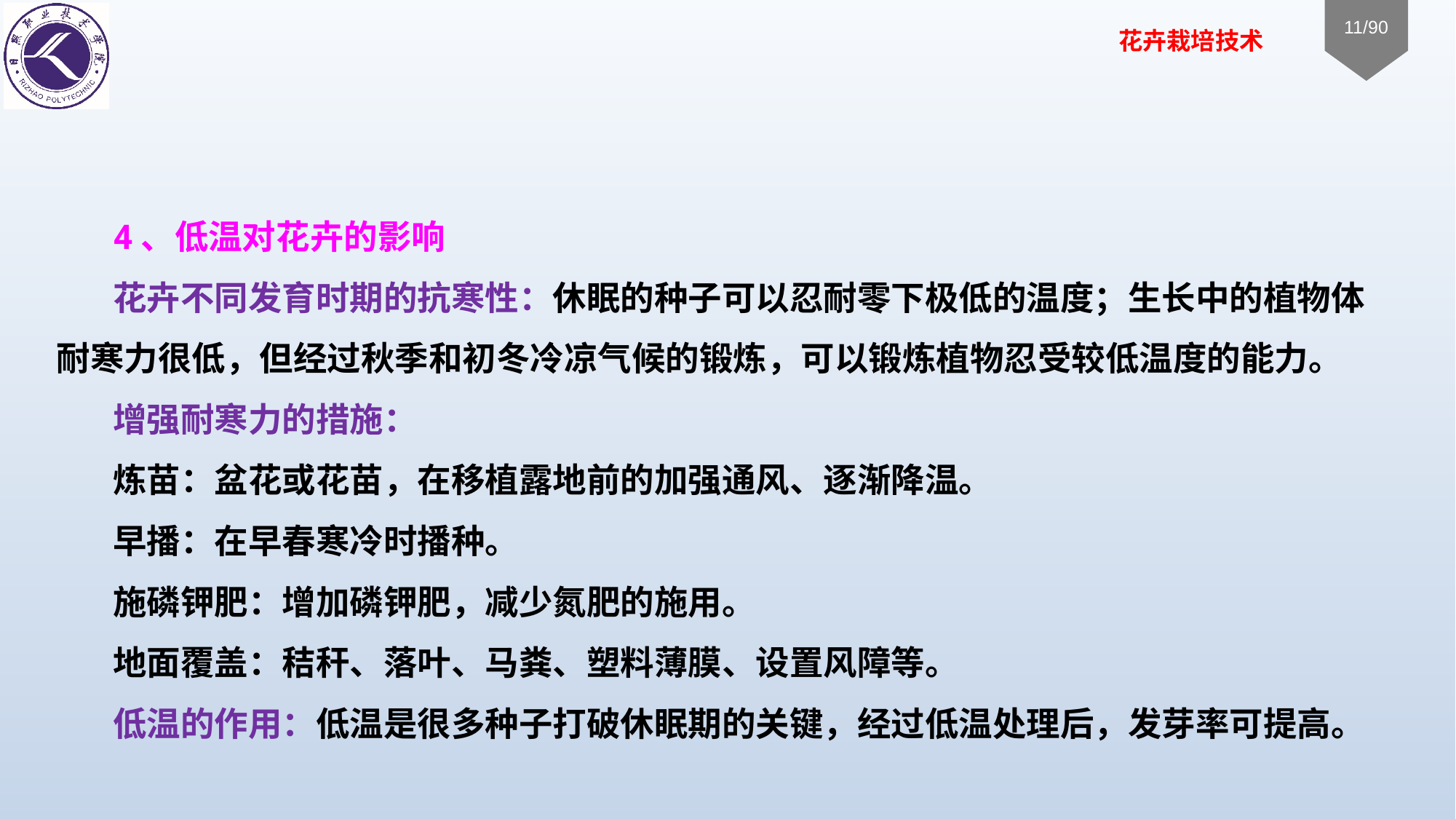

#
4、低温对花卉的影响
花卉不同发育时期的抗寒性：休眠的种子可以忍耐零下极低的温度；生长中的植物体耐寒力很低，但经过秋季和初冬冷凉气候的锻炼，可以锻炼植物忍受较低温度的能力。
增强耐寒力的措施：
炼苗：盆花或花苗，在移植露地前的加强通风、逐渐降温。
早播：在早春寒冷时播种。
施磷钾肥：增加磷钾肥，减少氮肥的施用。
地面覆盖：秸秆、落叶、马粪、塑料薄膜、设置风障等。
低温的作用：低温是很多种子打破休眠期的关键，经过低温处理后，发芽率可提高。